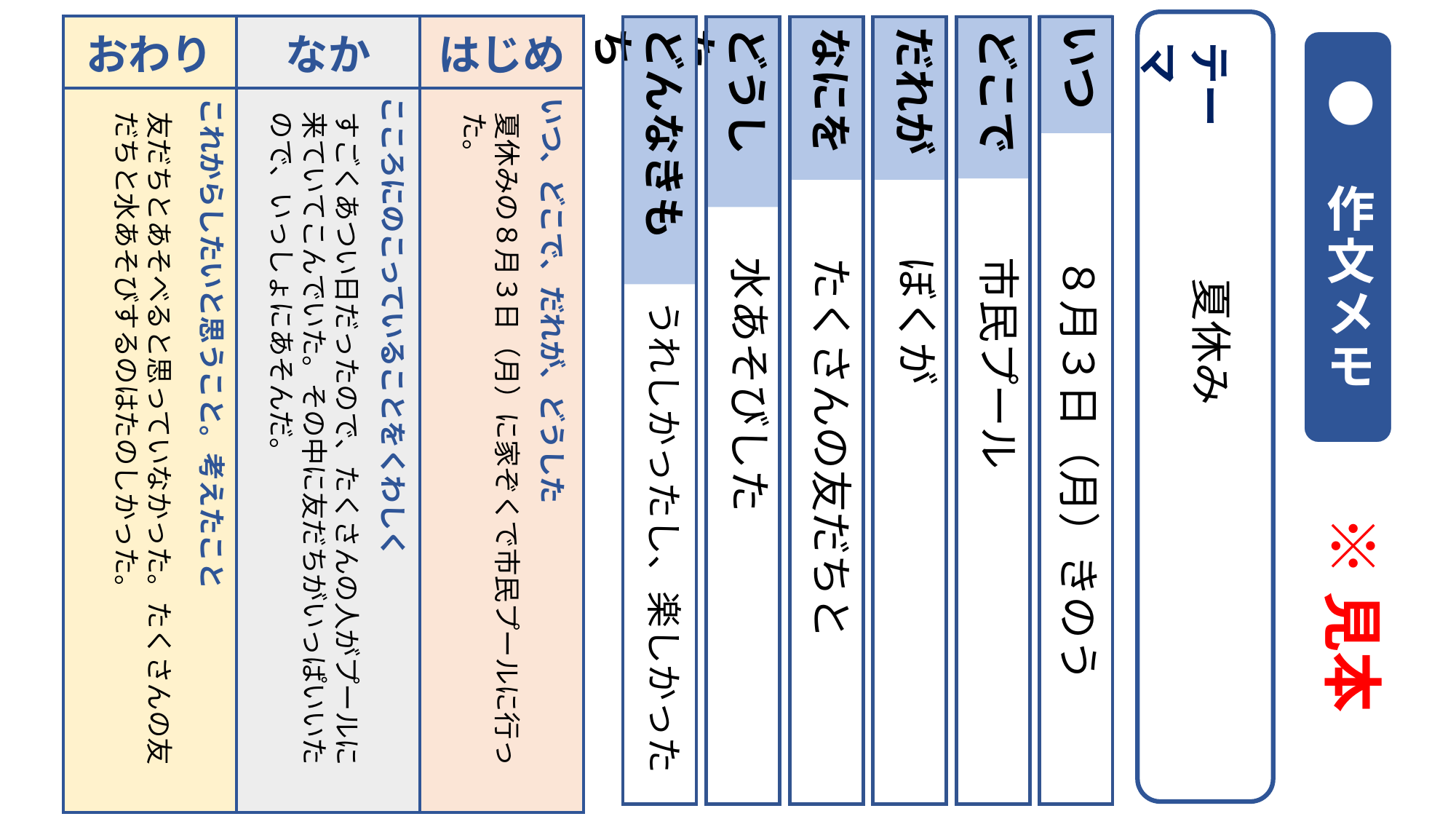

いつ

どんなきもち

どうした

なにを

だれが

どこで
| おわり | なか | はじめ |
| --- | --- | --- |
|  |  |  |
テーマ
●　作文メモ
こころにのこっていることをくわしく
これからしたいと思うこと。考えたこと
いつ、どこで、だれが、どうした
友だちとあそべると思っていなかった。たくさんの友だちと水あそびするのはたのしかった。
すごくあつい日だったので、たくさんの人がプールに来ていてこんでいた。その中に友だちがいっぱいいたので、いっしょにあそんだ。
夏休みの８月３日（月）に家ぞくで市民プールに行った。
水あそびした
たくさんの友だちと
ぼくが
市民プール
８月３日（月）きのう
夏休み
うれしかったし、楽しかった
※見本